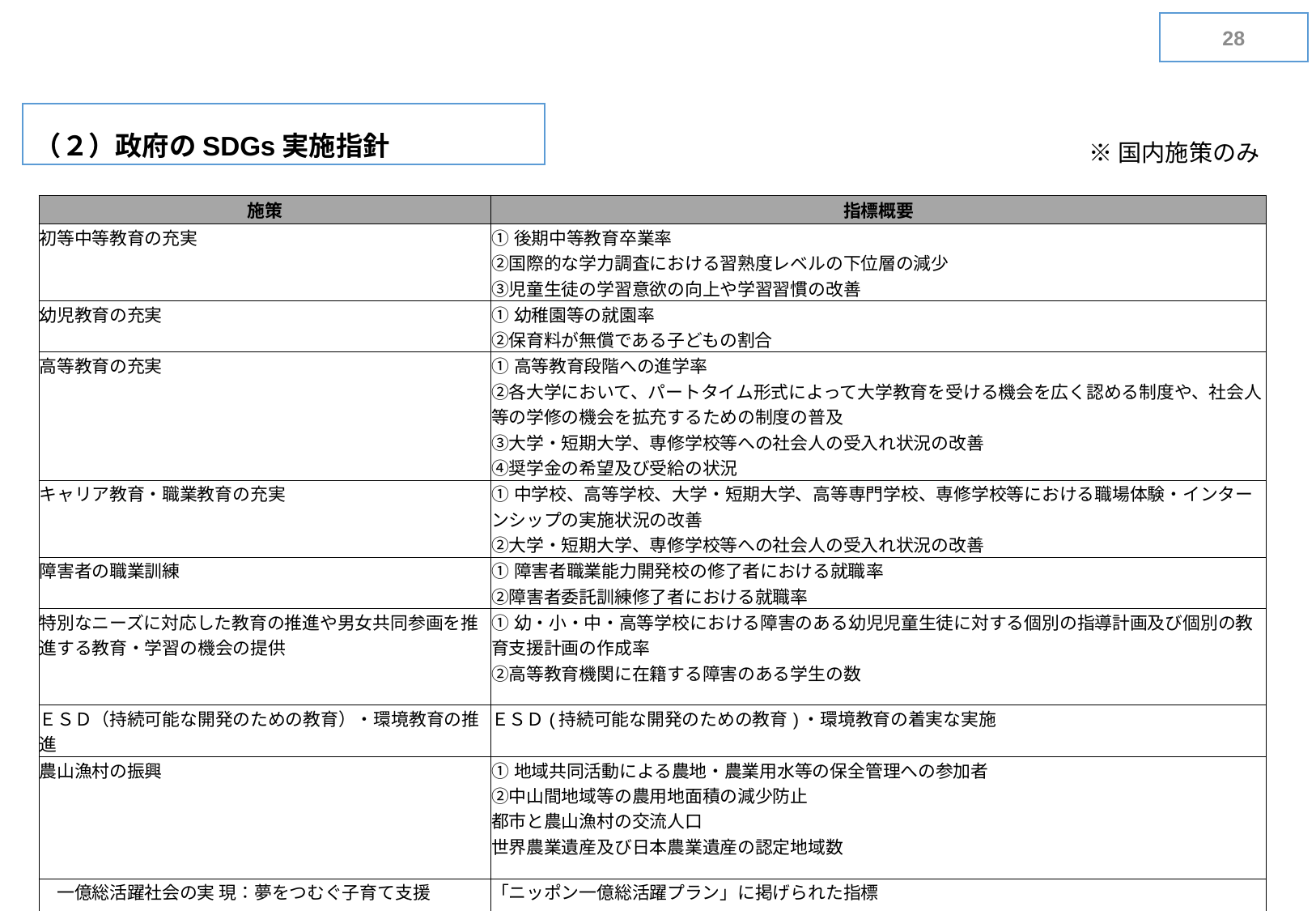

28
（２）政府のSDGs実施指針
※国内施策のみ
| 施策 | 指標概要 |
| --- | --- |
| 初等中等教育の充実 | ①後期中等教育卒業率 ②国際的な学力調査における習熟度レベルの下位層の減少 ③児童生徒の学習意欲の向上や学習習慣の改善 |
| 幼児教育の充実 | ①幼稚園等の就園率 ②保育料が無償である子どもの割合 |
| 高等教育の充実 | ①高等教育段階への進学率 ②各大学において、パートタイム形式によって大学教育を受ける機会を広く認める制度や、社会人等の学修の機会を拡充するための制度の普及 ③大学・短期大学、専修学校等への社会人の受入れ状況の改善 ④奨学金の希望及び受給の状況 |
| キャリア教育・職業教育の充実 | ①中学校、高等学校、大学・短期大学、高等専門学校、専修学校等における職場体験・インターンシップの実施状況の改善 ②大学・短期大学、専修学校等への社会人の受入れ状況の改善 |
| 障害者の職業訓練 | ①障害者職業能力開発校の修了者における就職率 ②障害者委託訓練修了者における就職率 |
| 特別なニーズに対応した教育の推進や男女共同参画を推進する教育・学習の機会の提供 | ①幼・小・中・高等学校における障害のある幼児児童生徒に対する個別の指導計画及び個別の教育支援計画の作成率 ②高等教育機関に在籍する障害のある学生の数 |
| ＥＳＤ（持続可能な開発のための教育）・環境教育の推進 | ＥＳＤ(持続可能な開発のための教育)・環境教育の着実な実施 |
| 農山漁村の振興 | ①地域共同活動による農地・農業用水等の保全管理への参加者 ②中山間地域等の農用地面積の減少防止 都市と農山漁村の交流人口 世界農業遺産及び日本農業遺産の認定地域数 |
| 一億総活躍社会の実 現：夢をつむぐ子育て支援 | 「ニッポン一億総活躍プラン」に掲げられた指標 |
| 障害者基本計画（第３ 次）に規定する施策の推進 | 障害者基本計画関連成果目標の達成状況 |
| 外国人留学生の受入 | 留学生30万人計画の実現 |